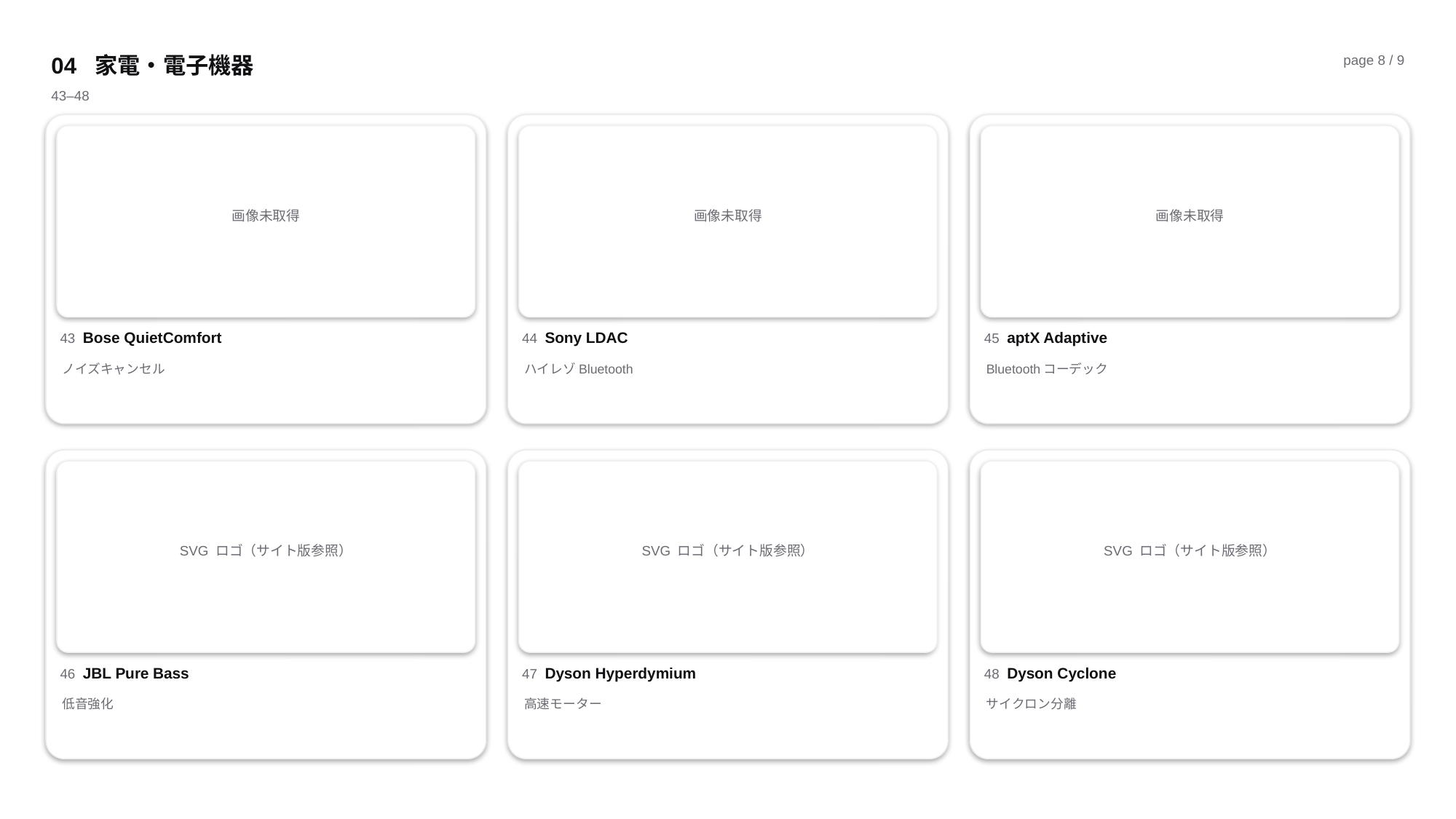

04  家電・電子機器
page 8 / 9
43–48

画像未取得
画像未取得
画像未取得
43  Bose QuietComfort
44  Sony LDAC
45  aptX Adaptive
ノイズキャンセル
ハイレゾBluetooth
Bluetoothコーデック

SVG ロゴ（サイト版参照）
SVG ロゴ（サイト版参照）
SVG ロゴ（サイト版参照）
46  JBL Pure Bass
47  Dyson Hyperdymium
48  Dyson Cyclone
低音強化
高速モーター
サイクロン分離